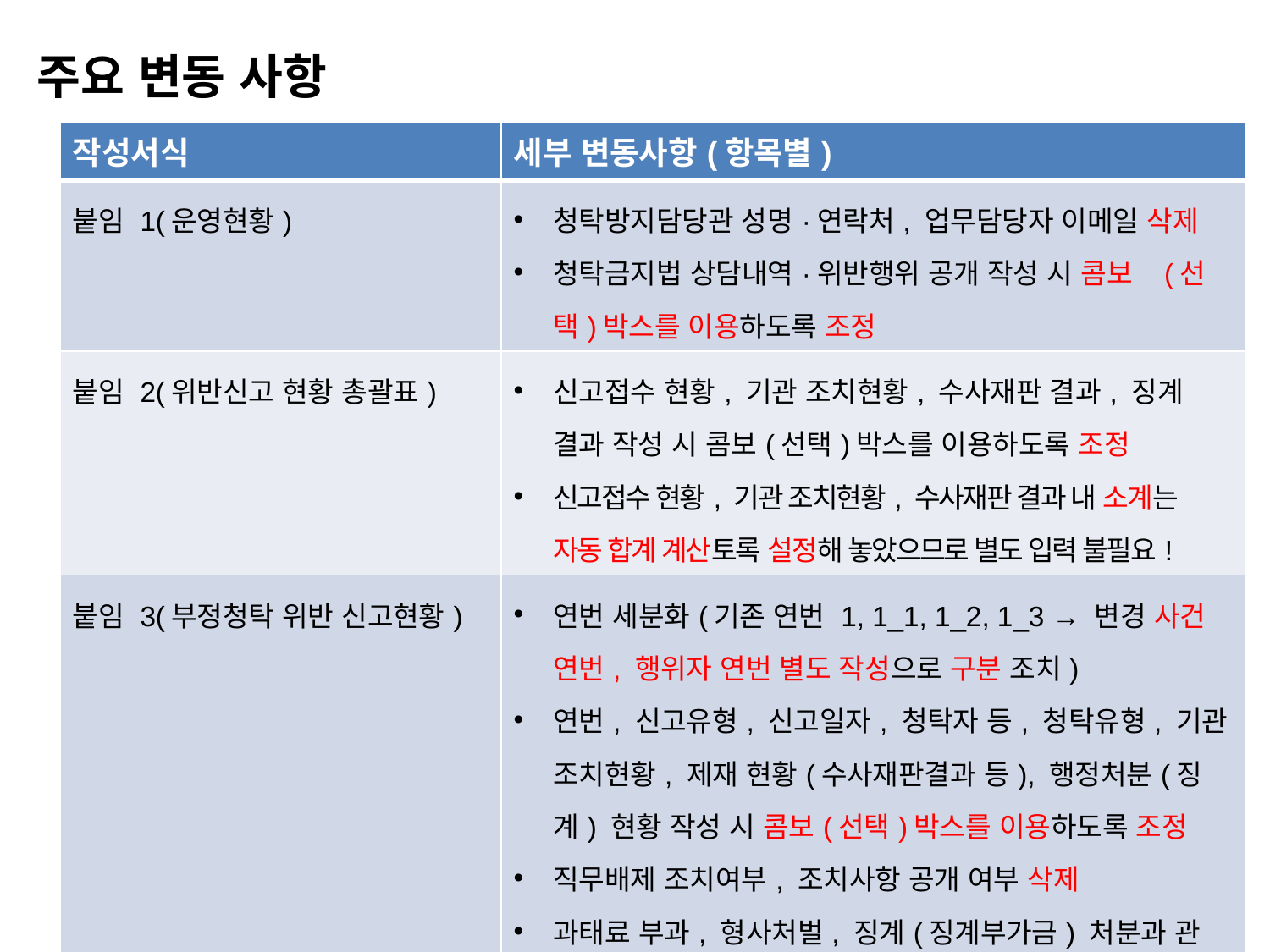

# 주요 변동 사항
| 작성서식 | 세부 변동사항(항목별) |
| --- | --- |
| 붙임 1(운영현황) | 청탁방지담당관 성명·연락처, 업무담당자 이메일 삭제 청탁금지법 상담내역·위반행위 공개 작성 시 콤보 (선택)박스를 이용하도록 조정 |
| 붙임 2(위반신고 현황 총괄표) | 신고접수 현황, 기관 조치현황, 수사재판 결과, 징계 결과 작성 시 콤보(선택)박스를 이용하도록 조정 신고접수 현황, 기관 조치현황, 수사재판 결과 내 소계는 자동 합계 계산토록 설정해 놓았으므로 별도 입력 불필요! |
| 붙임 3(부정청탁 위반 신고현황) | 연번 세분화(기존 연번 1, 1\_1, 1\_2, 1\_3 → 변경 사건 연번, 행위자 연번 별도 작성으로 구분 조치) 연번, 신고유형, 신고일자, 청탁자 등, 청탁유형, 기관 조치현황, 제재 현황(수사재판결과 등), 행정처분(징계) 현황 작성 시 콤보(선택)박스를 이용하도록 조정 직무배제 조치여부, 조치사항 공개 여부 삭제 과태료 부과, 형사처벌, 징계(징계부가금) 처분과 관련, 기존 처분일 작성 → 변경 처분년도 선택으로 조정 |